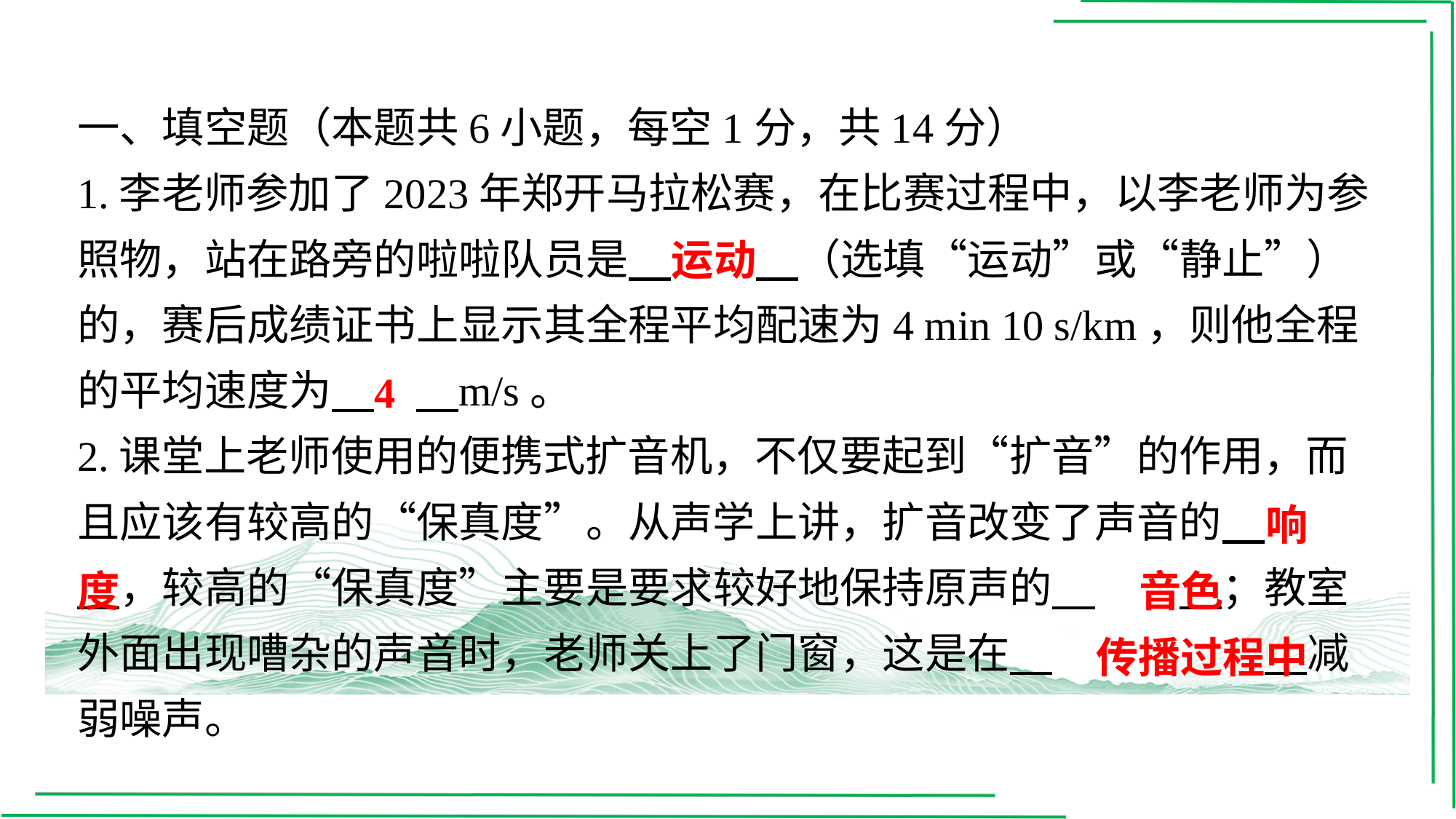

一、填空题（本题共6小题，每空1分，共14分）
1.李老师参加了2023年郑开马拉松赛，在比赛过程中，以李老师为参照物，站在路旁的啦啦队员是 　运动　⁠（选填“运动”或“静止”）的，赛后成绩证书上显示其全程平均配速为4 min 10 s/km，则他全程的平均速度为 　4　⁠m/s。
2.课堂上老师使用的便携式扩音机，不仅要起到“扩音”的作用，而且应该有较高的“保真度”。从声学上讲，扩音改变了声音的 　响度　⁠，较高的“保真度”主要是要求较好地保持原声的 　音色　⁠；教室外面出现嘈杂的声音时，老师关上了门窗，这是在 　传播过程中　⁠减弱噪声。
运动
4
响
度
音色
传播过程中